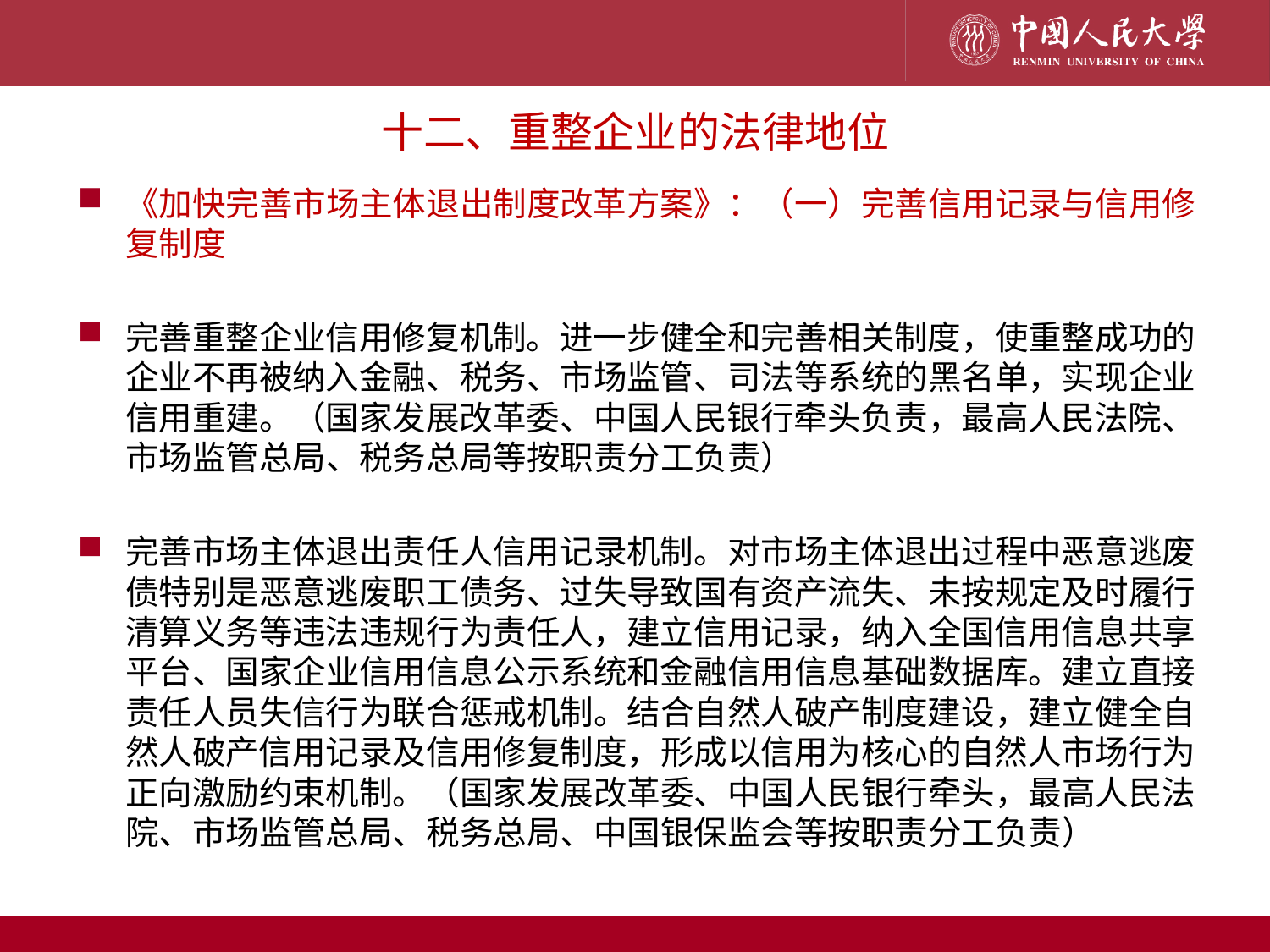

十二、重整企业的法律地位
《加快完善市场主体退出制度改革方案》：（一）完善信用记录与信用修复制度

完善重整企业信用修复机制。进一步健全和完善相关制度，使重整成功的企业不再被纳入金融、税务、市场监管、司法等系统的黑名单，实现企业信用重建。（国家发展改革委、中国人民银行牵头负责，最高人民法院、市场监管总局、税务总局等按职责分工负责）

完善市场主体退出责任人信用记录机制。对市场主体退出过程中恶意逃废债特别是恶意逃废职工债务、过失导致国有资产流失、未按规定及时履行清算义务等违法违规行为责任人，建立信用记录，纳入全国信用信息共享平台、国家企业信用信息公示系统和金融信用信息基础数据库。建立直接责任人员失信行为联合惩戒机制。结合自然人破产制度建设，建立健全自然人破产信用记录及信用修复制度，形成以信用为核心的自然人市场行为正向激励约束机制。（国家发展改革委、中国人民银行牵头，最高人民法院、市场监管总局、税务总局、中国银保监会等按职责分工负责）